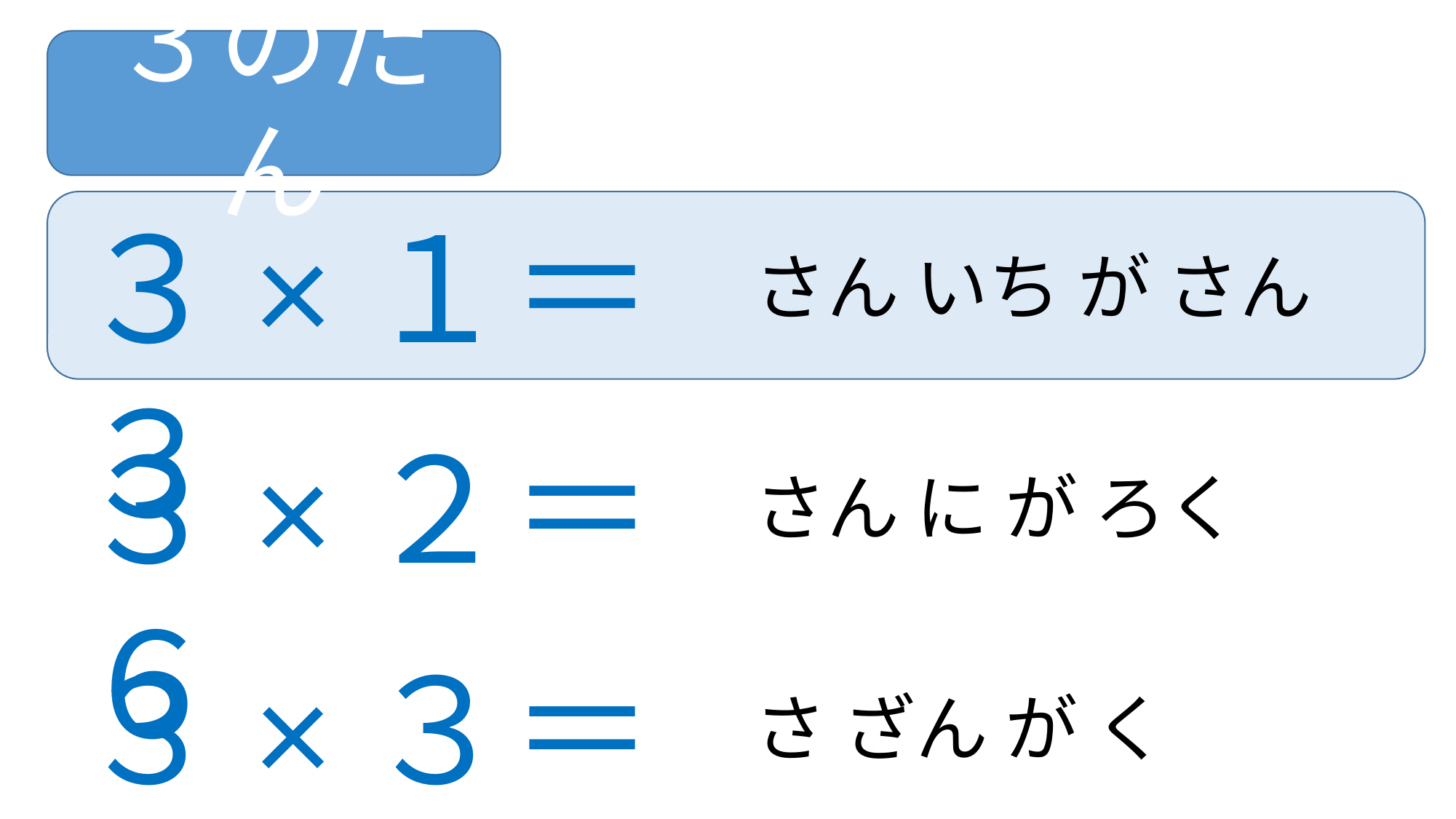

３のだん

３×１＝３
さん いち が さん
３×２＝６
さん に が ろく
３×３＝９
さ ざん が く